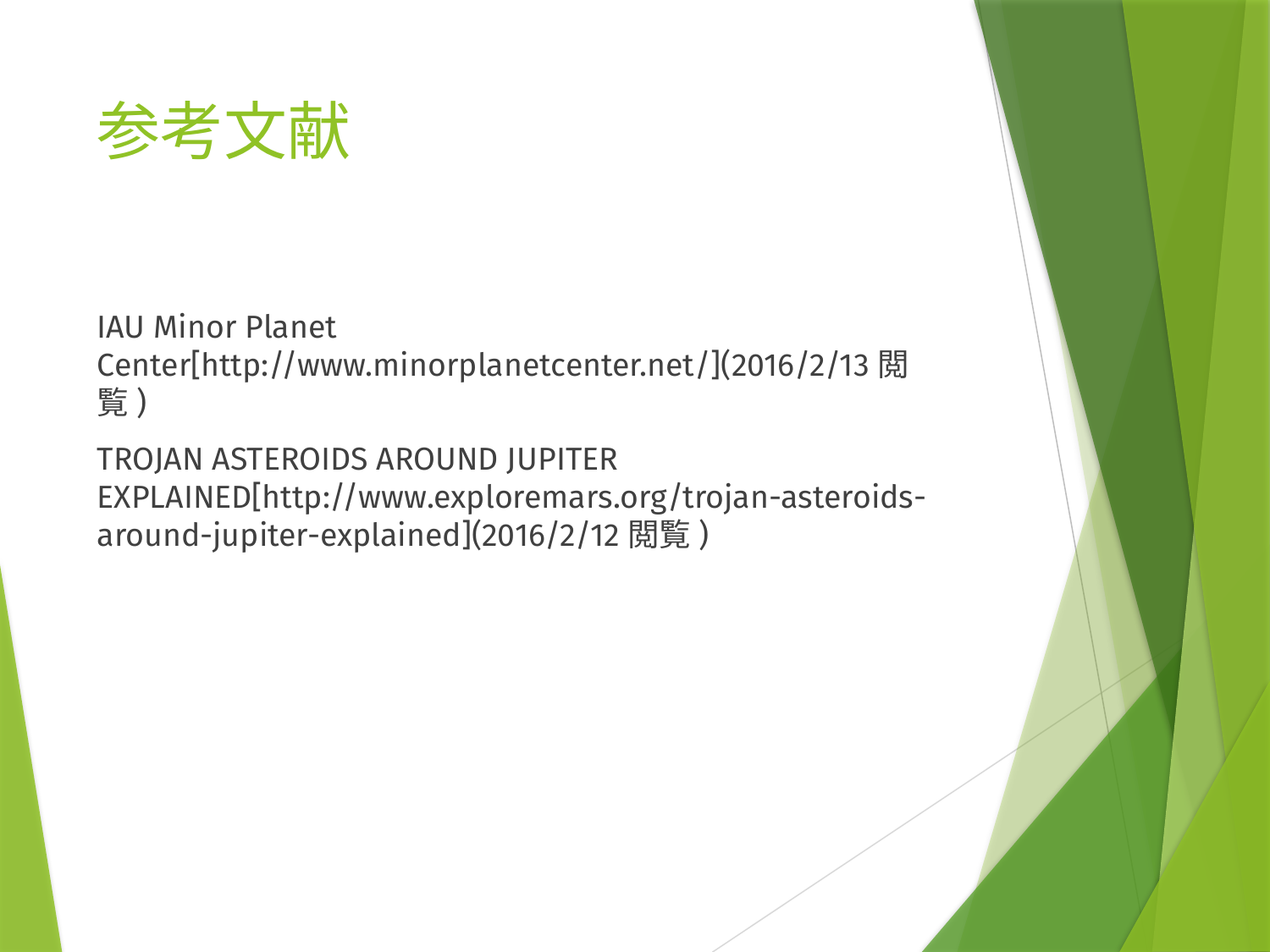

# 参考文献
IAU Minor Planet Center[http://www.minorplanetcenter.net/](2016/2/13閲覧)
TROJAN ASTEROIDS AROUND JUPITER EXPLAINED[http://www.exploremars.org/trojan-asteroids-around-jupiter-explained](2016/2/12閲覧)